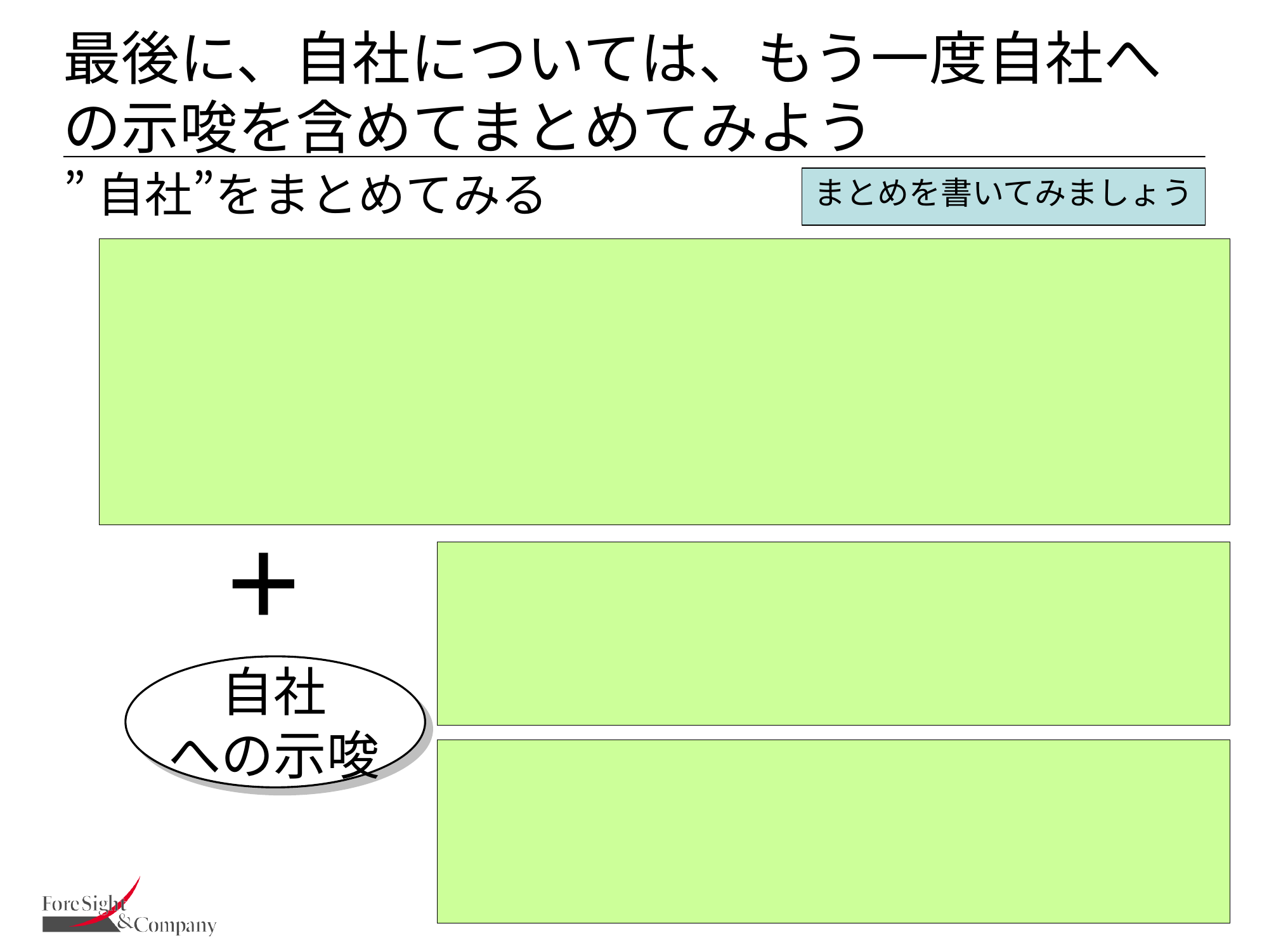

最後に、自社については、もう一度自社への示唆を含めてまとめてみよう

”自社”をまとめてみる
まとめを書いてみましょう

+

自社
への示唆